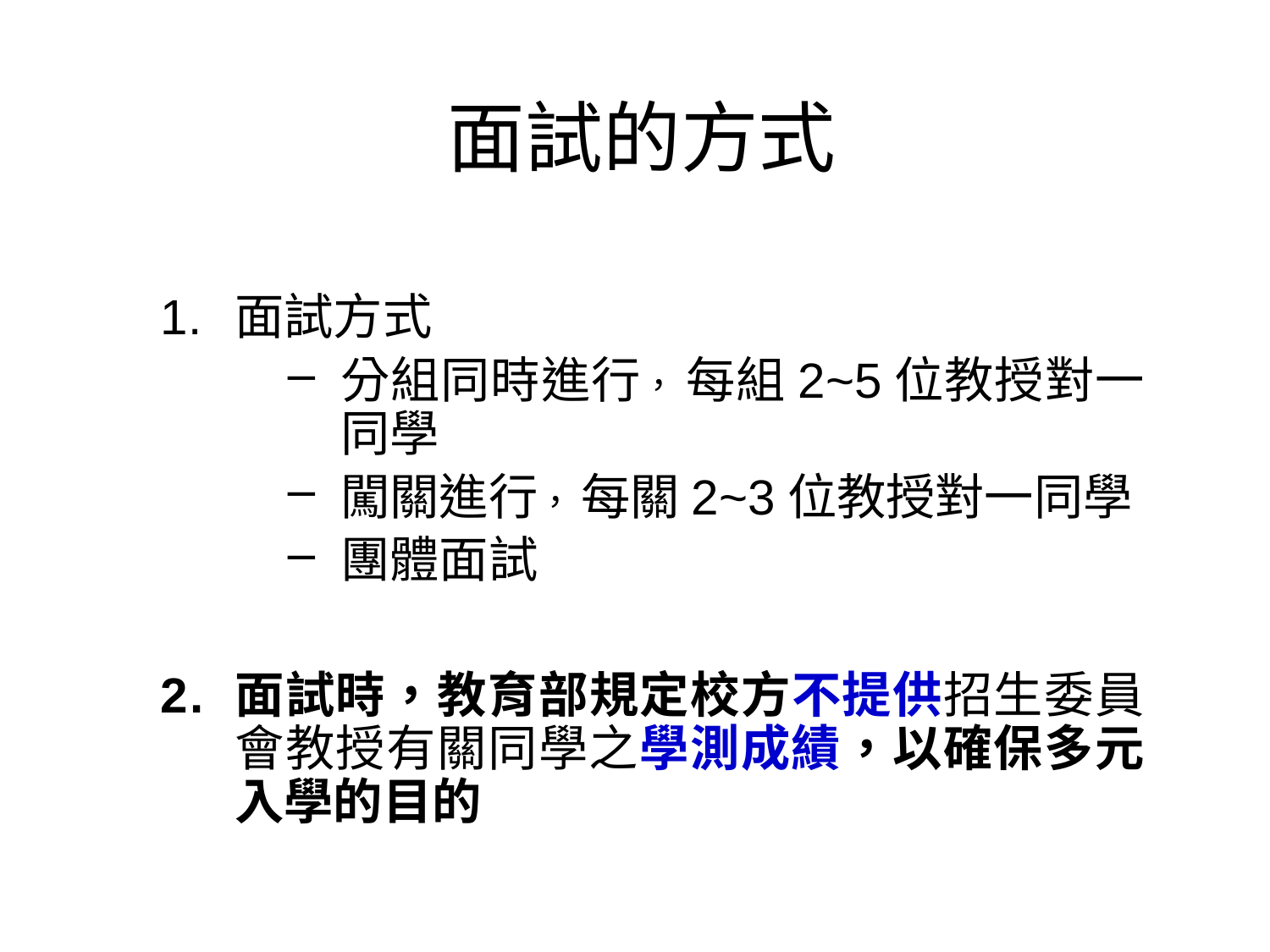

# 面試的方式
面試方式
分組同時進行， 每組2~5位教授對一同學
闖關進行， 每關2~3位教授對一同學
團體面試

面試時，教育部規定校方不提供招生委員會教授有關同學之學測成績，以確保多元入學的目的